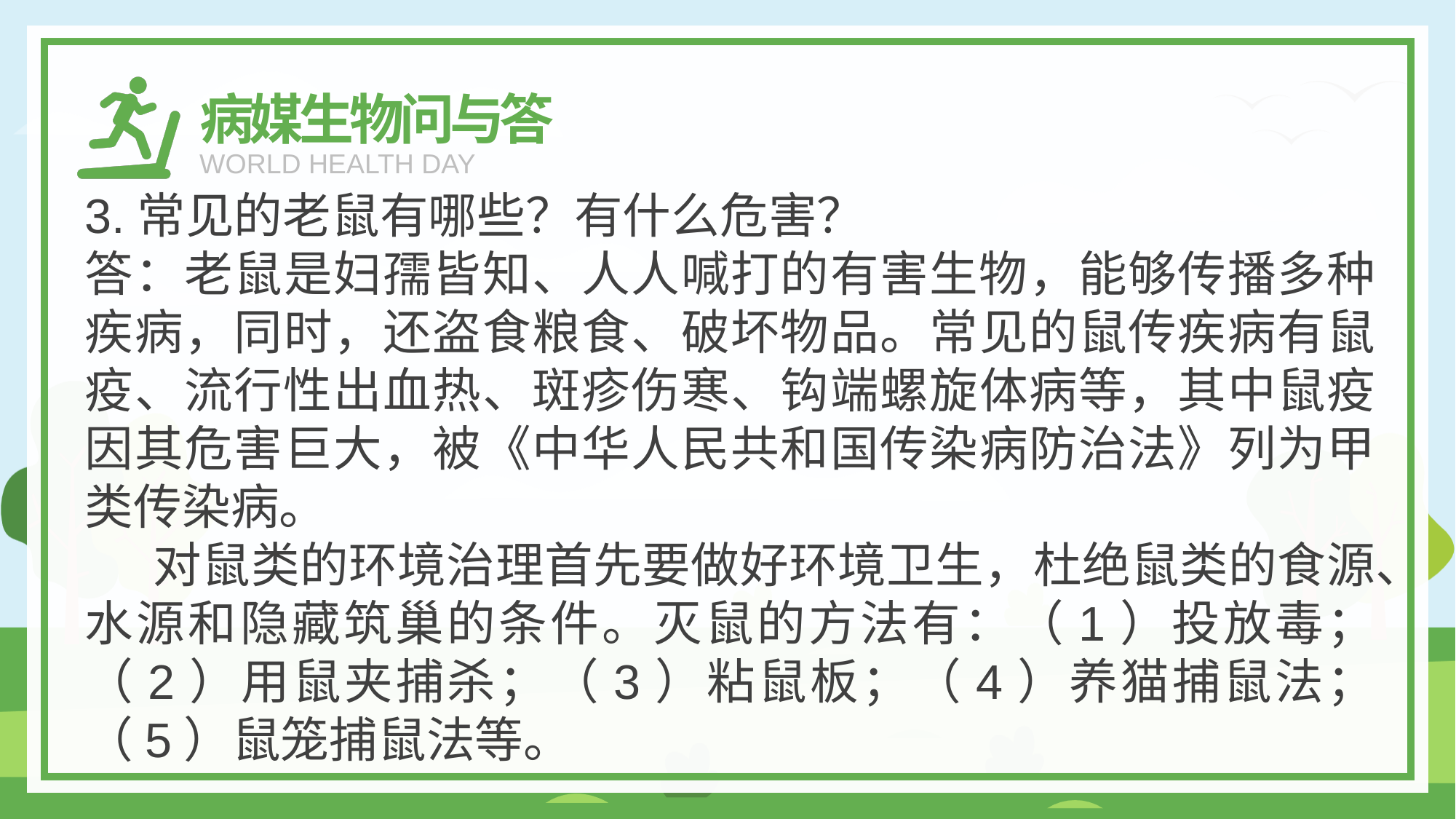

病媒生物问与答
WORLD HEALTH DAY
3.常见的老鼠有哪些？有什么危害？
答：老鼠是妇孺皆知、人人喊打的有害生物，能够传播多种疾病，同时，还盗食粮食、破坏物品。常见的鼠传疾病有鼠疫、流行性出血热、斑疹伤寒、钩端螺旋体病等，其中鼠疫因其危害巨大，被《中华人民共和国传染病防治法》列为甲类传染病。
     对鼠类的环境治理首先要做好环境卫生，杜绝鼠类的食源、水源和隐藏筑巢的条件。灭鼠的方法有：（1）投放毒；（2）用鼠夹捕杀；（3）粘鼠板；（4）养猫捕鼠法；（5）鼠笼捕鼠法等。